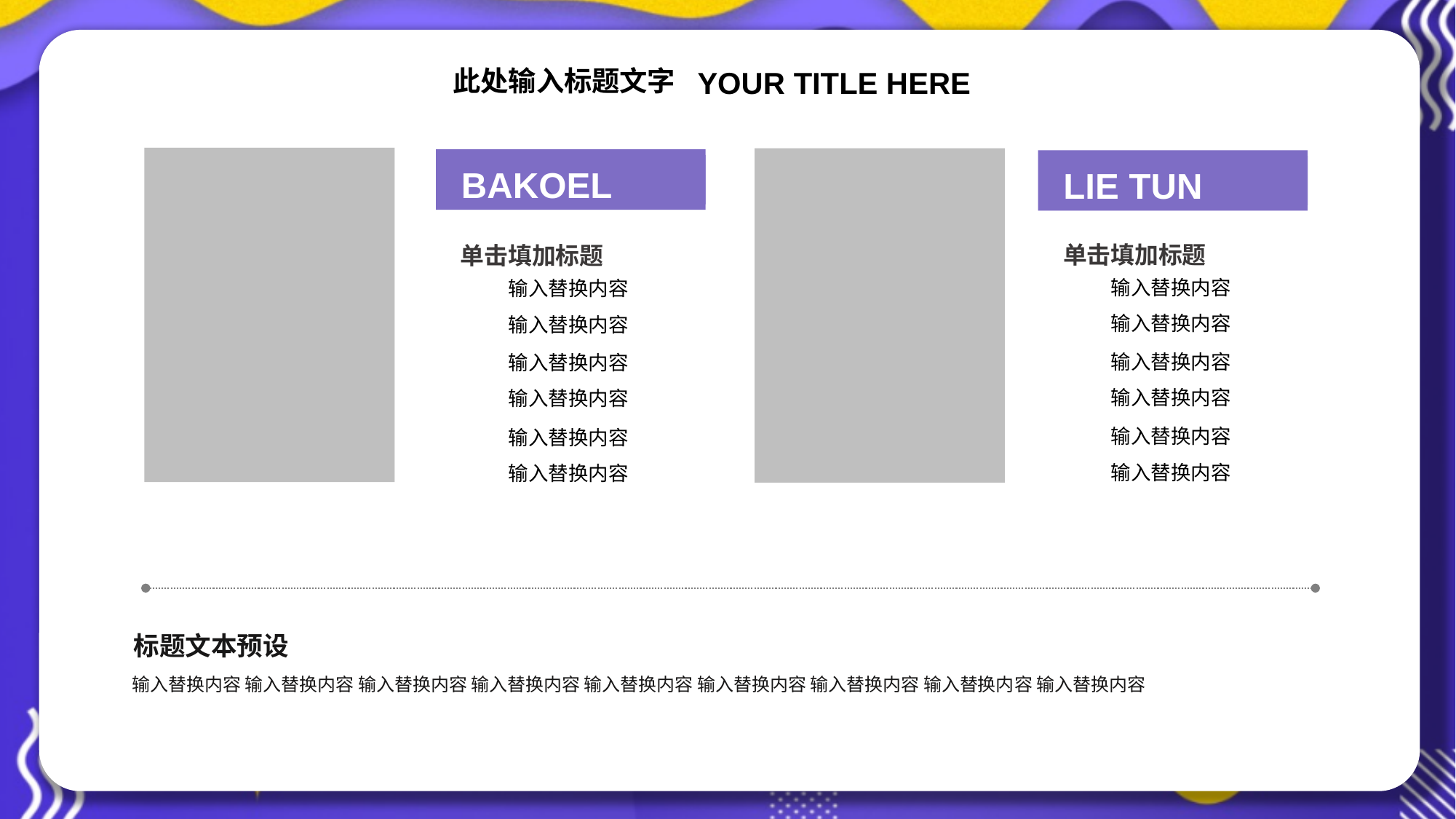

YOUR TITLE HERE
此处输入标题文字

BAKOEL CIRENG

LIE TUN SOON
单击填加标题
单击填加标题
输入替换内容
输入替换内容
输入替换内容
输入替换内容
输入替换内容
输入替换内容
输入替换内容
输入替换内容
输入替换内容
输入替换内容
输入替换内容
输入替换内容
标题文本预设
输入替换内容 输入替换内容 输入替换内容 输入替换内容 输入替换内容 输入替换内容 输入替换内容 输入替换内容 输入替换内容